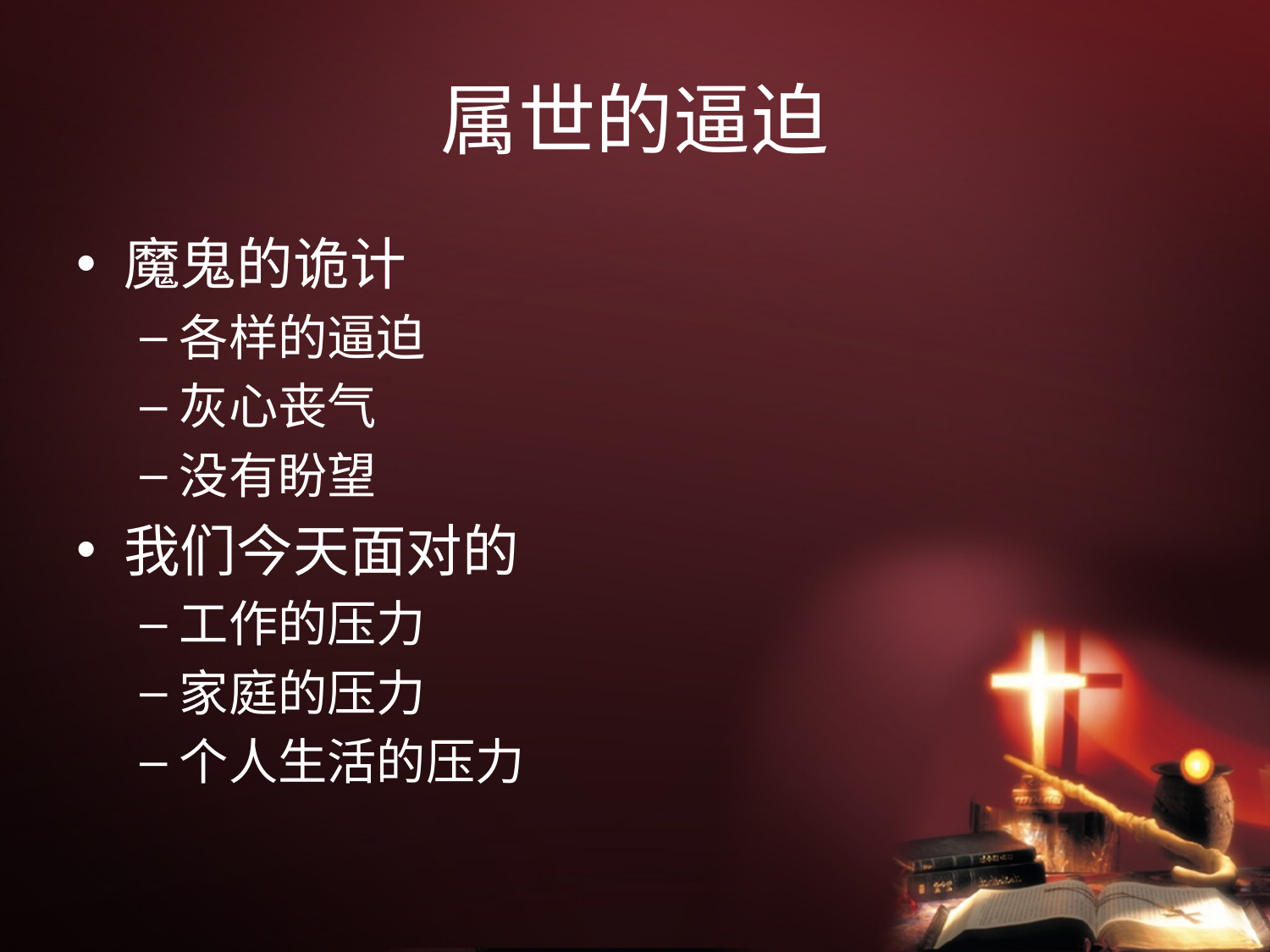

# 属世的逼迫
魔鬼的诡计
各样的逼迫
灰心丧气
没有盼望
我们今天面对的
工作的压力
家庭的压力
个人生活的压力